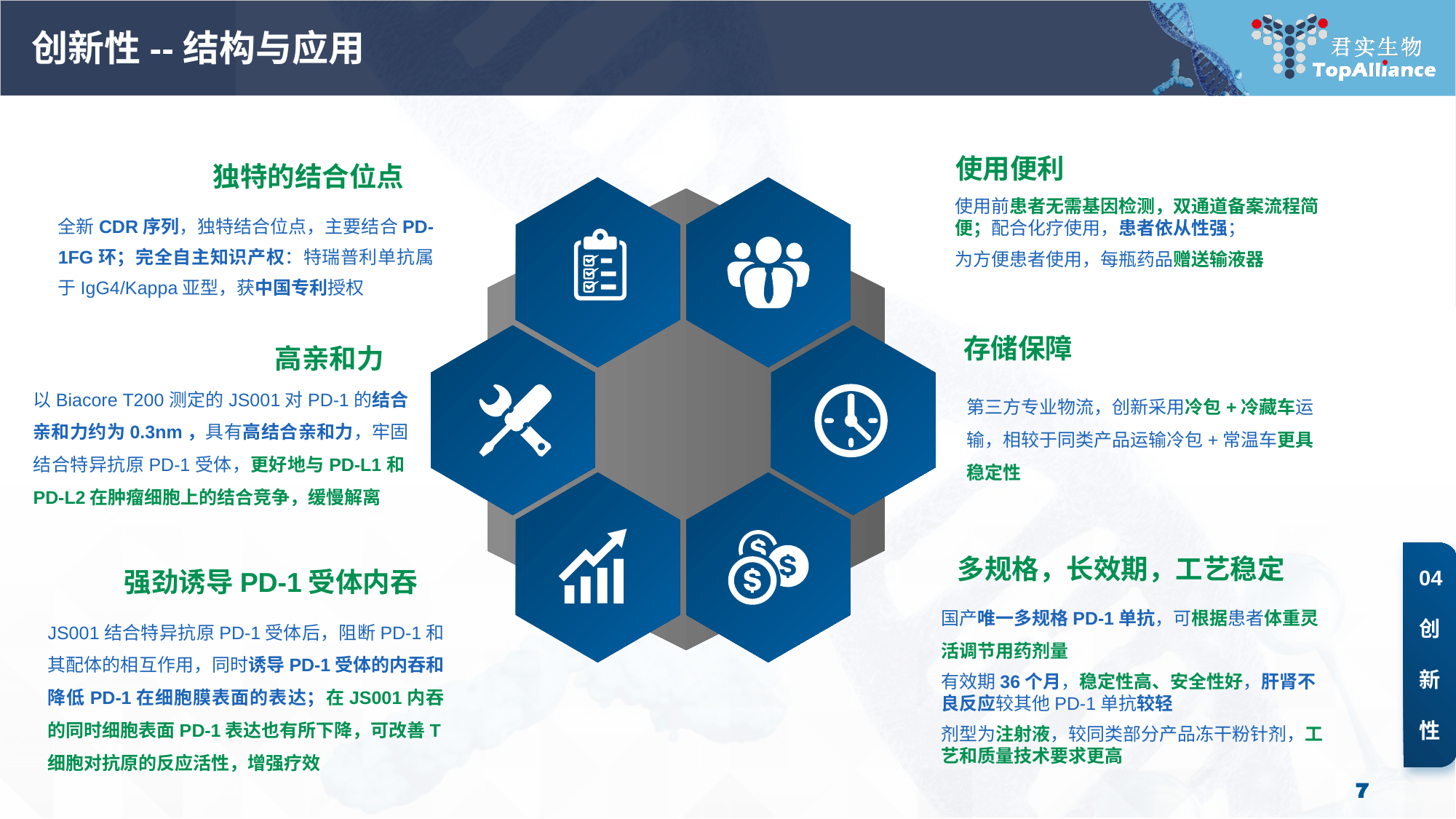

# 创新性--结构与应用
独特的结合位点
使用便利

使用前患者无需基因检测，双通道备案流程简便；配合化疗使用，患者依从性强；
为方便患者使用，每瓶药品赠送输液器
全新CDR序列，独特结合位点，主要结合PD-1FG环；完全自主知识产权：特瑞普利单抗属于IgG4/Kappa亚型，获中国专利授权

存储保障
高亲和力

以Biacore T200测定的JS001对PD-1的结合亲和力约为0.3nm，具有高结合亲和力，牢固结合特异抗原PD-1受体，更好地与PD-L1和PD-L2在肿瘤细胞上的结合竞争，缓慢解离
第三方专业物流，创新采用冷包+冷藏车运输，相较于同类产品运输冷包+常温车更具稳定性

多规格，长效期，工艺稳定
强劲诱导PD-1受体内吞
04

创

新

性
国产唯一多规格PD-1单抗，可根据患者体重灵活调节用药剂量
有效期36个月，稳定性高、安全性好，肝肾不良反应较其他PD-1单抗较轻
剂型为注射液，较同类部分产品冻干粉针剂，工艺和质量技术要求更高
JS001结合特异抗原PD-1受体后，阻断PD-1和其配体的相互作用，同时诱导PD-1受体的内吞和降低PD-1在细胞膜表面的表达；在JS001内吞的同时细胞表面PD-1表达也有所下降，可改善T细胞对抗原的反应活性，增强疗效